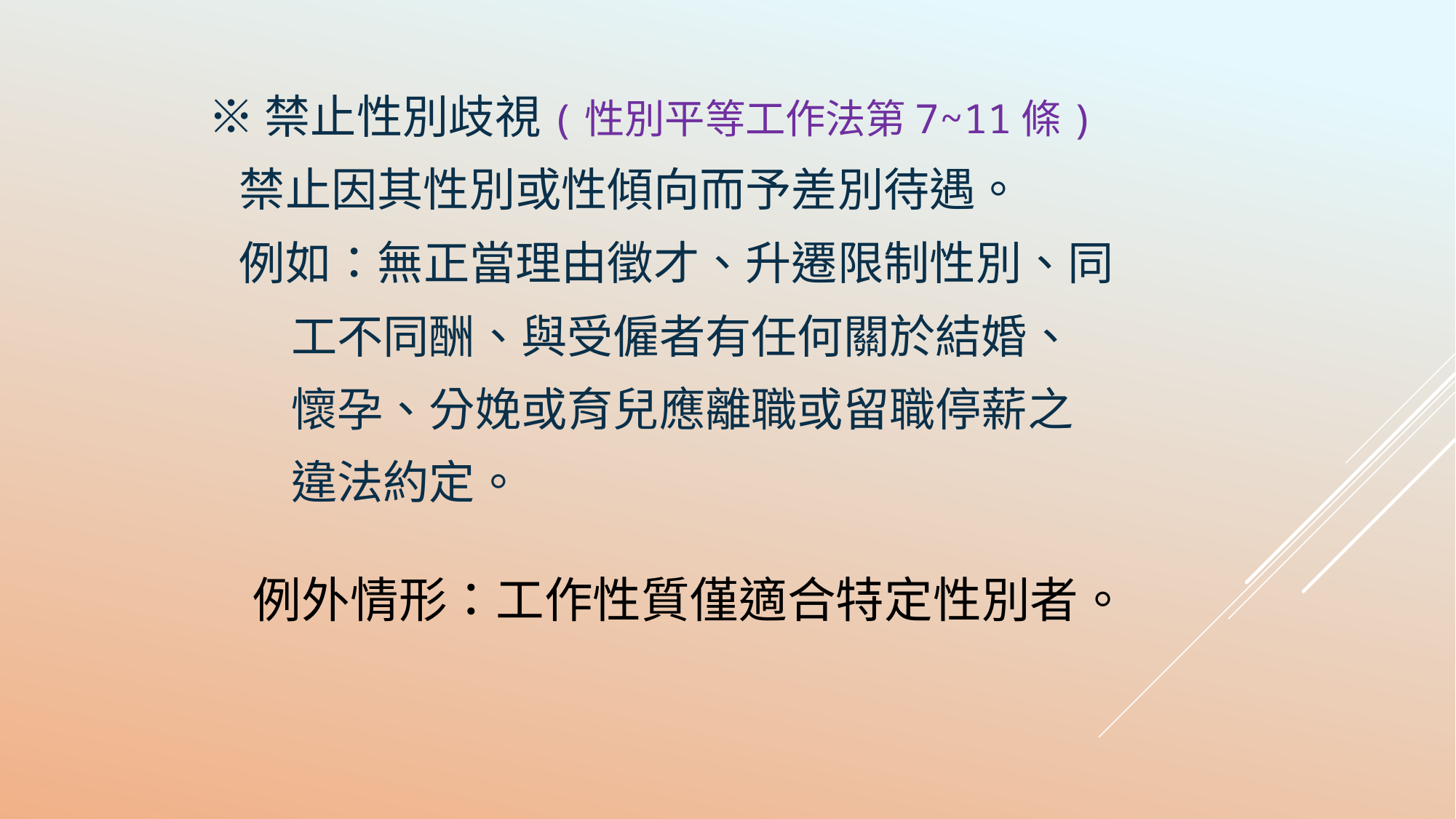

※禁止性別歧視(性別平等工作法第7~11條)
  禁止因其性別或性傾向而予差別待遇。
  例如：無正當理由徵才、升遷限制性別、同
       工不同酬、與受僱者有任何關於結婚、
       懷孕、分娩或育兒應離職或留職停薪之
       違法約定。

# 例外情形：工作性質僅適合特定性別者。